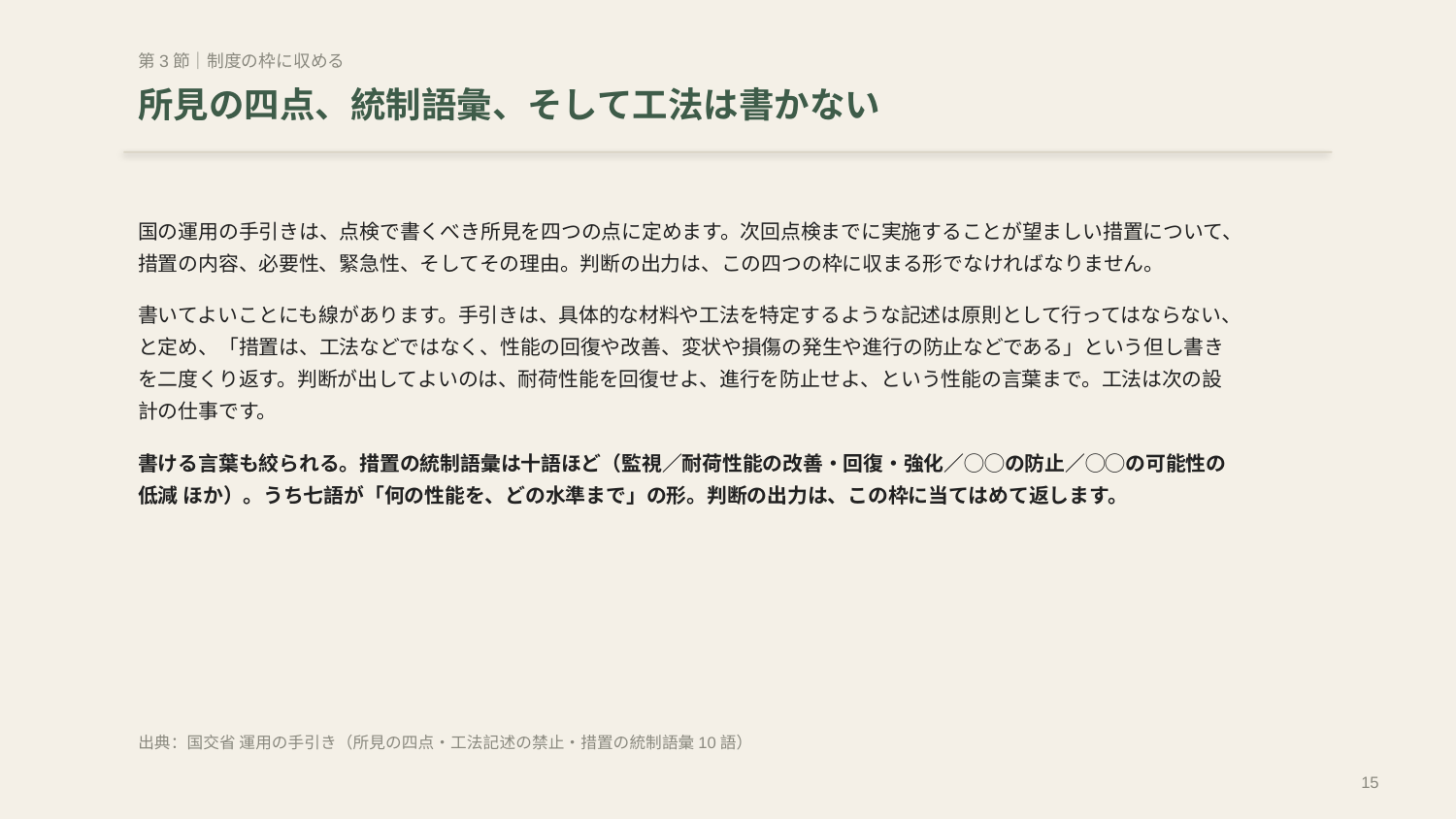

第3節｜制度の枠に収める
所見の四点、統制語彙、そして工法は書かない

国の運用の手引きは、点検で書くべき所見を四つの点に定めます。次回点検までに実施することが望ましい措置について、措置の内容、必要性、緊急性、そしてその理由。判断の出力は、この四つの枠に収まる形でなければなりません。
書いてよいことにも線があります。手引きは、具体的な材料や工法を特定するような記述は原則として行ってはならない、と定め、「措置は、工法などではなく、性能の回復や改善、変状や損傷の発生や進行の防止などである」という但し書きを二度くり返す。判断が出してよいのは、耐荷性能を回復せよ、進行を防止せよ、という性能の言葉まで。工法は次の設計の仕事です。
書ける言葉も絞られる。措置の統制語彙は十語ほど（監視／耐荷性能の改善・回復・強化／◯◯の防止／◯◯の可能性の低減 ほか）。うち七語が「何の性能を、どの水準まで」の形。判断の出力は、この枠に当てはめて返します。
出典：国交省 運用の手引き（所見の四点・工法記述の禁止・措置の統制語彙10語）
15